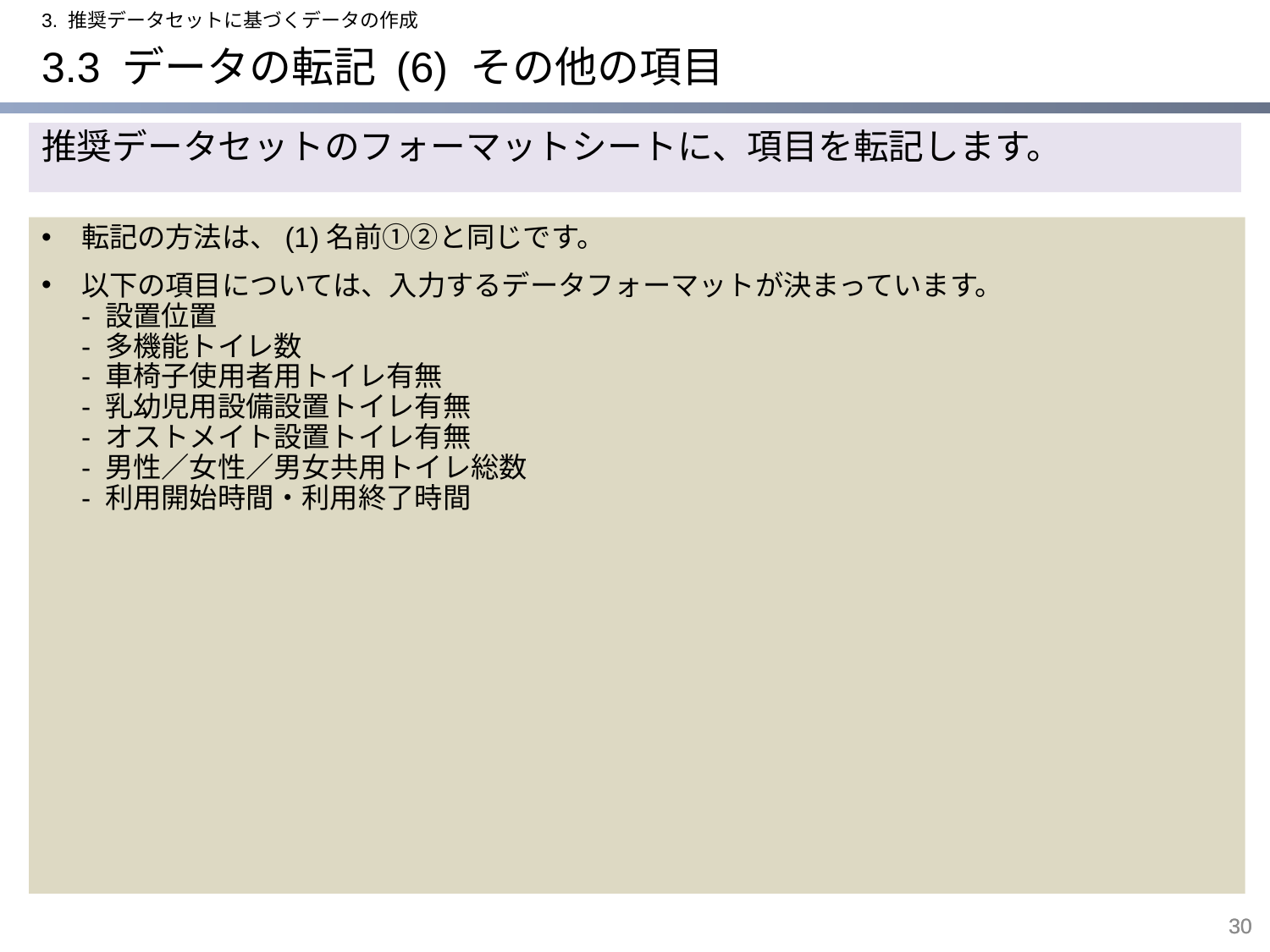

3. 推奨データセットに基づくデータの作成
# 3.3 データの転記 (6) その他の項目
推奨データセットのフォーマットシートに、項目を転記します。
転記の方法は、(1)名前①②と同じです。
以下の項目については、入力するデータフォーマットが決まっています。
- 設置位置
- 多機能トイレ数
- 車椅子使用者用トイレ有無
- 乳幼児用設備設置トイレ有無
- オストメイト設置トイレ有無
- 男性／女性／男女共用トイレ総数
- 利用開始時間・利用終了時間
30